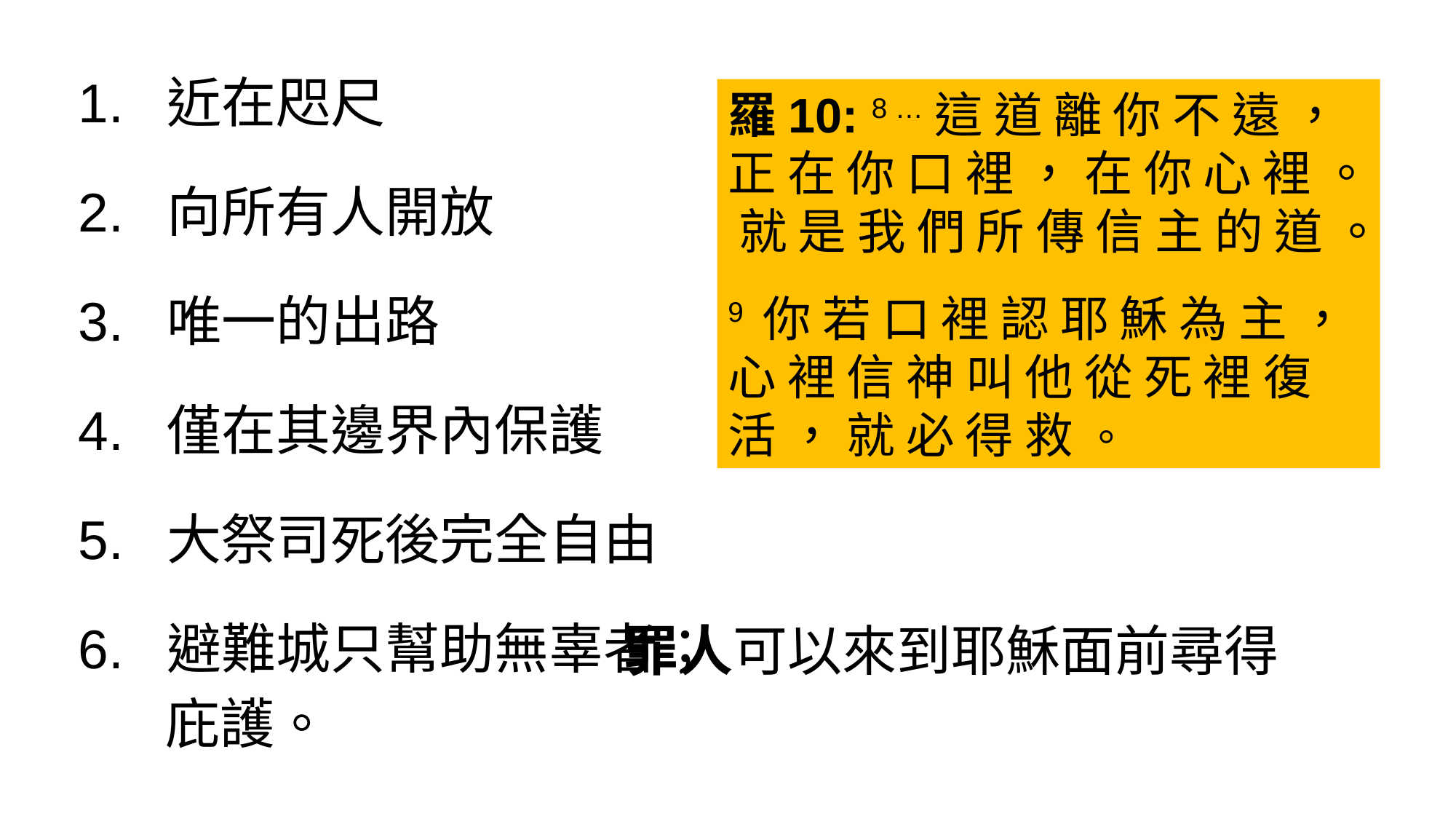

近在咫尺
向所有人開放
唯一的出路
僅在其邊界內保護
大祭司死後完全自由
避難城只幫助無辜者；
羅10: 8 …這 道 離 你 不 遠 ， 正 在 你 口 裡 ， 在 你 心 裡 。 就 是 我 們 所 傳 信 主 的 道 。

9 你 若 口 裡 認 耶 穌 為 主 ， 心 裡 信 神 叫 他 從 死 裡 復 活 ， 就 必 得 救 。
                                    罪人可以來到耶穌面前尋得      庇護。